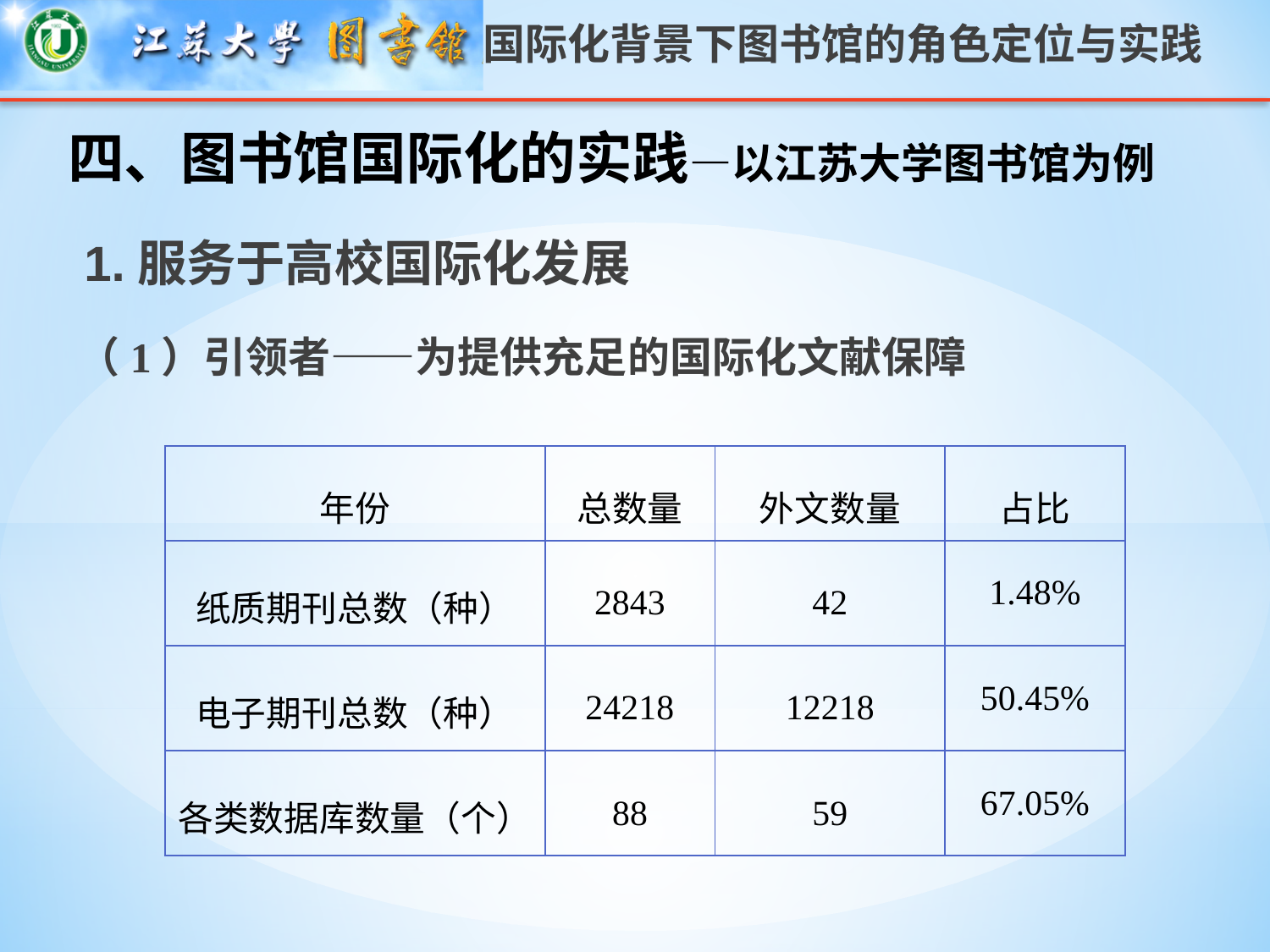

四、图书馆国际化的实践—以江苏大学图书馆为例
1.服务于高校国际化发展
（1）引领者——为提供充足的国际化文献保障

| 年份 | 总数量 | 外文数量 | 占比 |
| --- | --- | --- | --- |
| 纸质期刊总数（种） | 2843 | 42 | 1.48% |
| 电子期刊总数（种） | 24218 | 12218 | 50.45% |
| 各类数据库数量（个） | 88 | 59 | 67.05% |